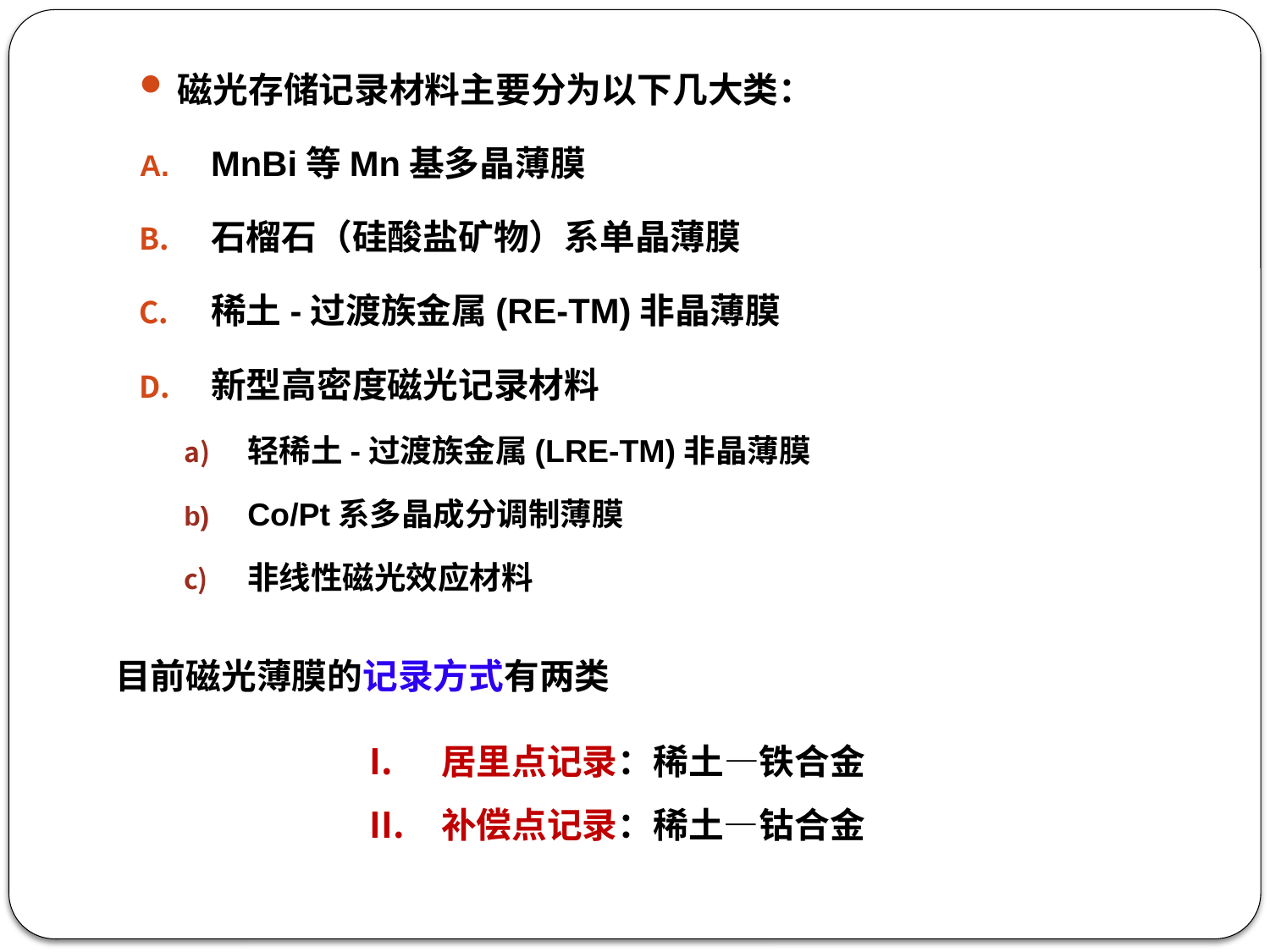

磁光存储记录材料主要分为以下几大类：
MnBi等Mn基多晶薄膜
石榴石（硅酸盐矿物）系单晶薄膜
稀土-过渡族金属(RE-TM)非晶薄膜
新型高密度磁光记录材料
轻稀土-过渡族金属(LRE-TM)非晶薄膜
Co/Pt系多晶成分调制薄膜
非线性磁光效应材料
目前磁光薄膜的记录方式有两类
居里点记录：稀土—铁合金
补偿点记录：稀土—钴合金